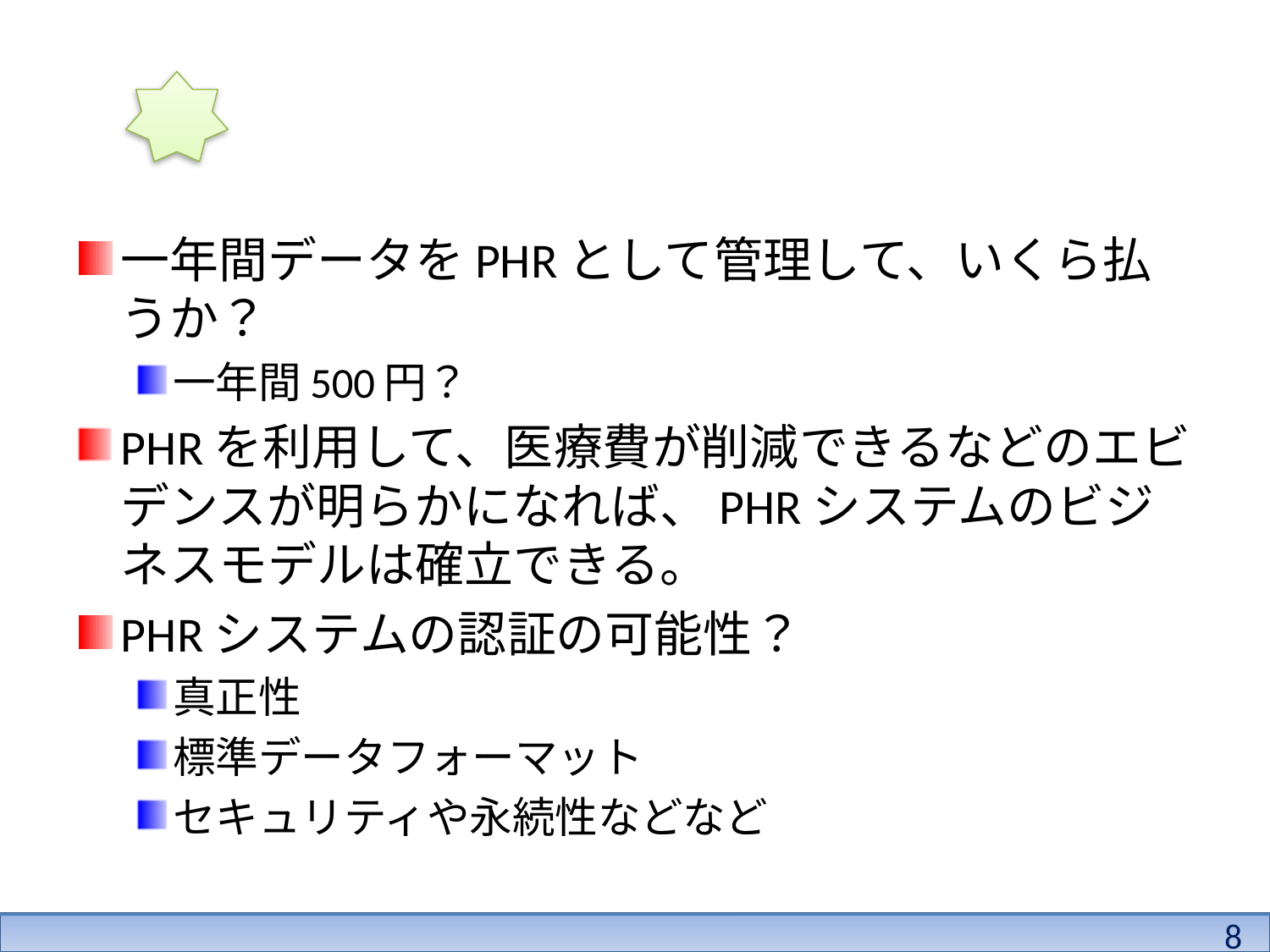

#

一年間データをPHRとして管理して、いくら払うか？
一年間500円？
PHRを利用して、医療費が削減できるなどのエビデンスが明らかになれば、PHRシステムのビジネスモデルは確立できる。
PHRシステムの認証の可能性？
真正性
標準データフォーマット
セキュリティや永続性などなど
8